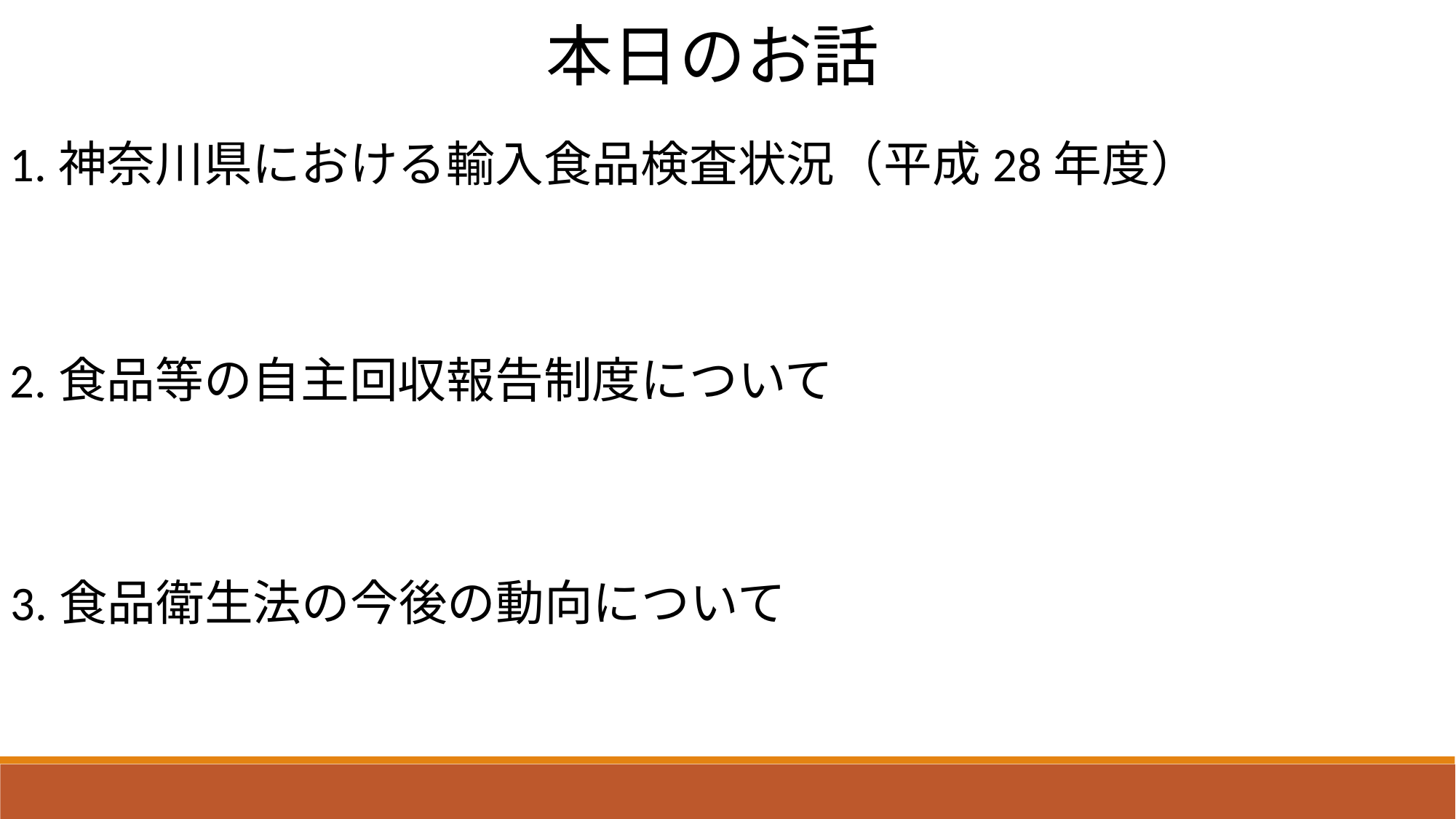

本日のお話
1.神奈川県における輸入食品検査状況（平成28年度）
2.食品等の自主回収報告制度について
3.食品衛生法の今後の動向について